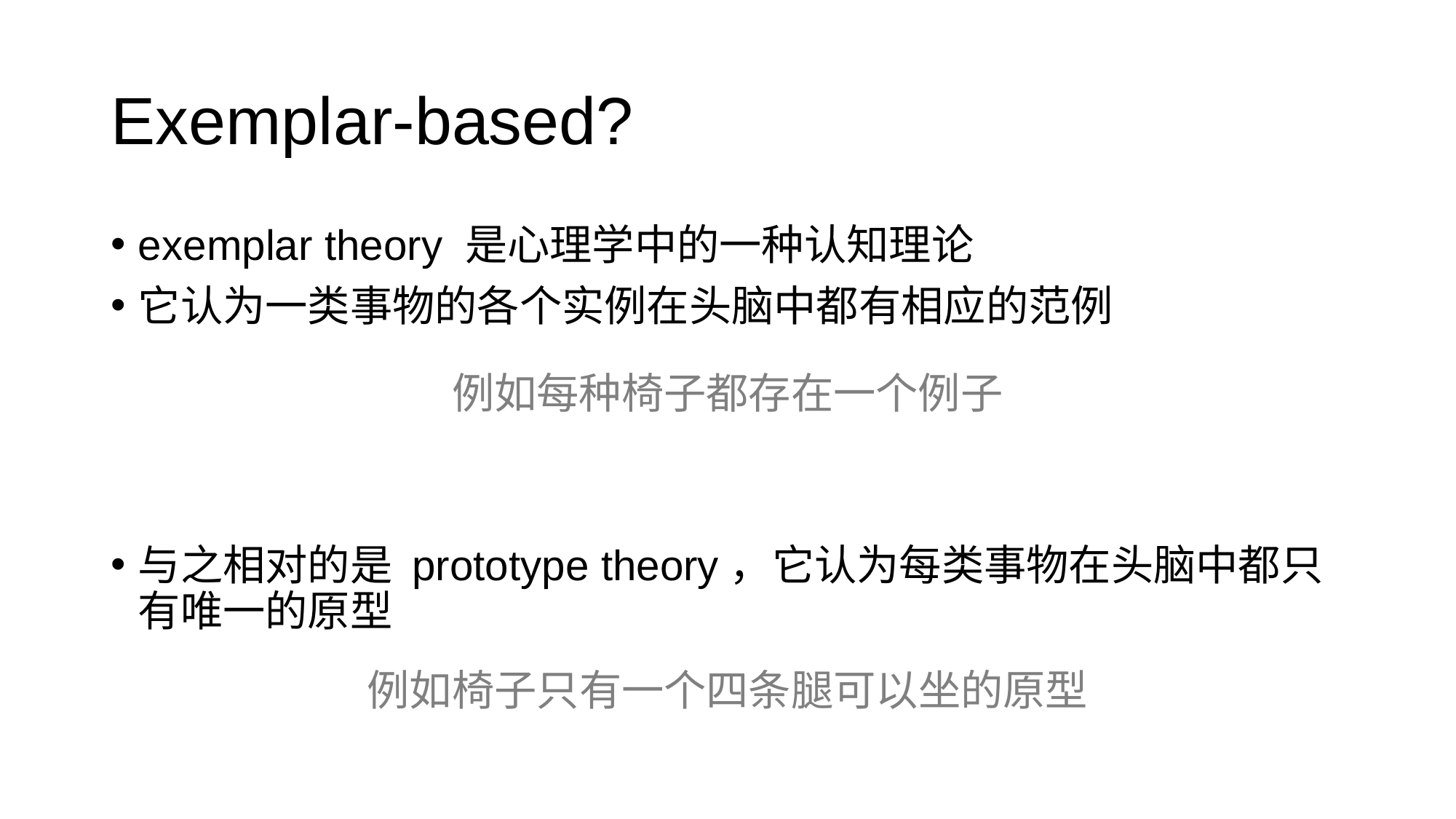

# Exemplar-based?
exemplar theory 是心理学中的一种认知理论
它认为一类事物的各个实例在头脑中都有相应的范例

与之相对的是 prototype theory，它认为每类事物在头脑中都只有唯一的原型
例如每种椅子都存在一个例子
例如椅子只有一个四条腿可以坐的原型